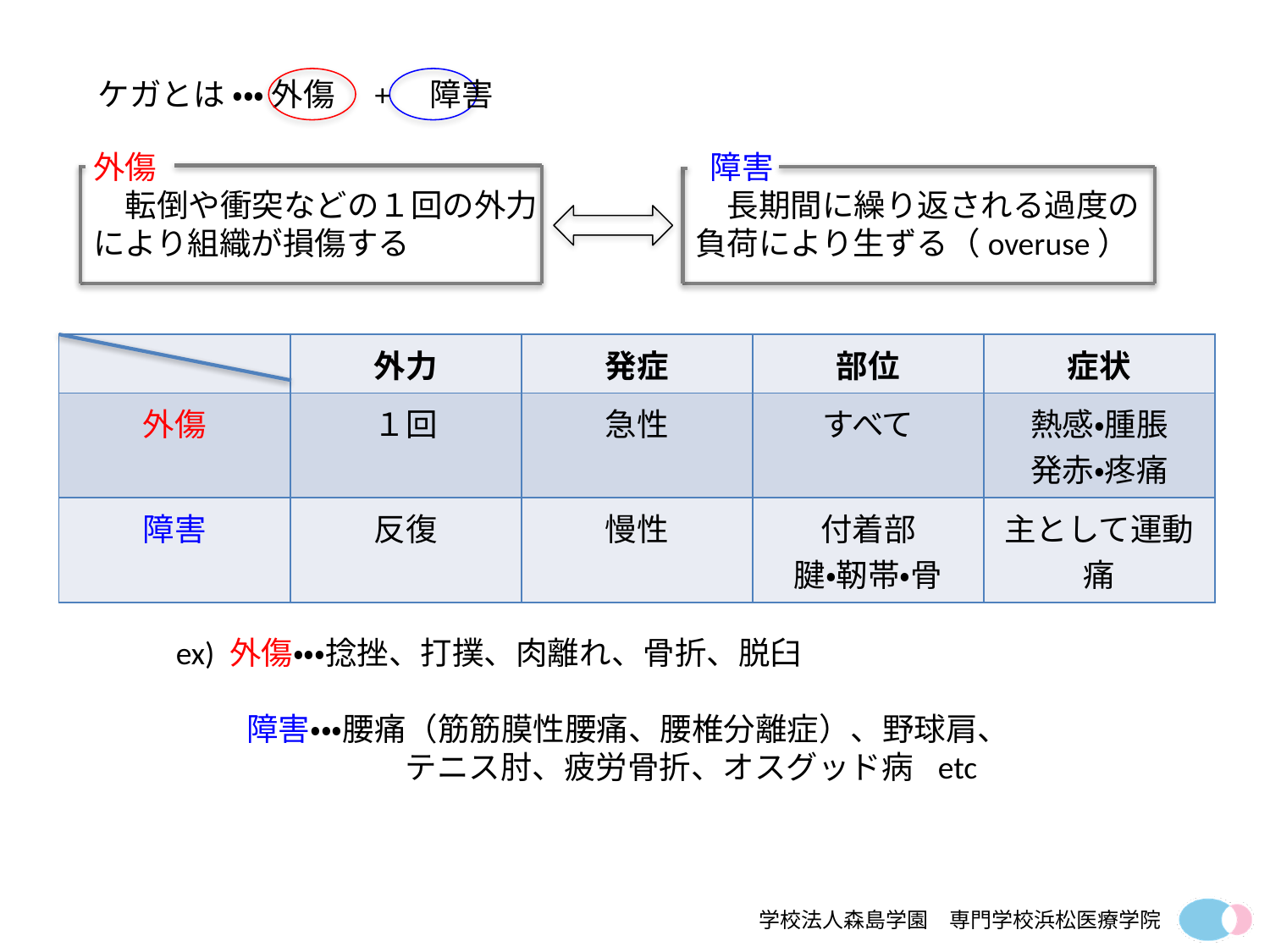

ケガとは ・・・ 外傷　+　障害

 障害
　長期間に繰り返される過度の負荷により生ずる（overuse）
外傷
　転倒や衝突などの１回の外力により組織が損傷する

|  | 外力 | 発症 | 部位 | 症状 |
| --- | --- | --- | --- | --- |
| 外傷 | １回 | 急性 | すべて | 熱感・腫脹 発赤・疼痛 |
| 障害 | 反復 | 慢性 | 付着部 腱・靭帯・骨 | 主として運動痛 |
ex) 外傷・・・捻挫、打撲、肉離れ、骨折、脱臼

　　 障害・・・腰痛（筋筋膜性腰痛、腰椎分離症）、野球肩、
　　　　　　　 テニス肘、疲労骨折、オスグッド病	etc